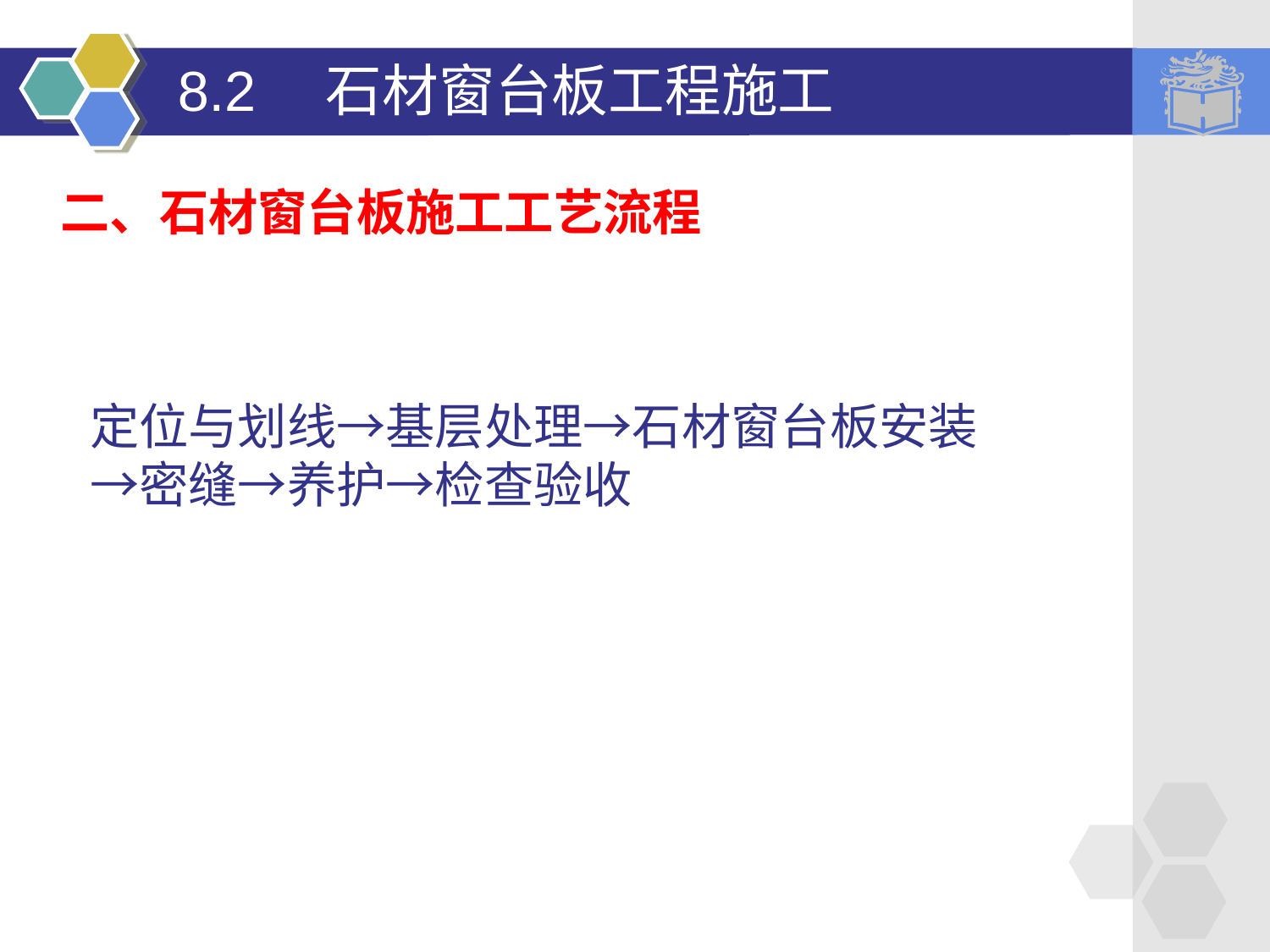

# 8.2　石材窗台板工程施工
二、石材窗台板施工工艺流程
定位与划线→基层处理→石材窗台板安装→密缝→养护→检查验收